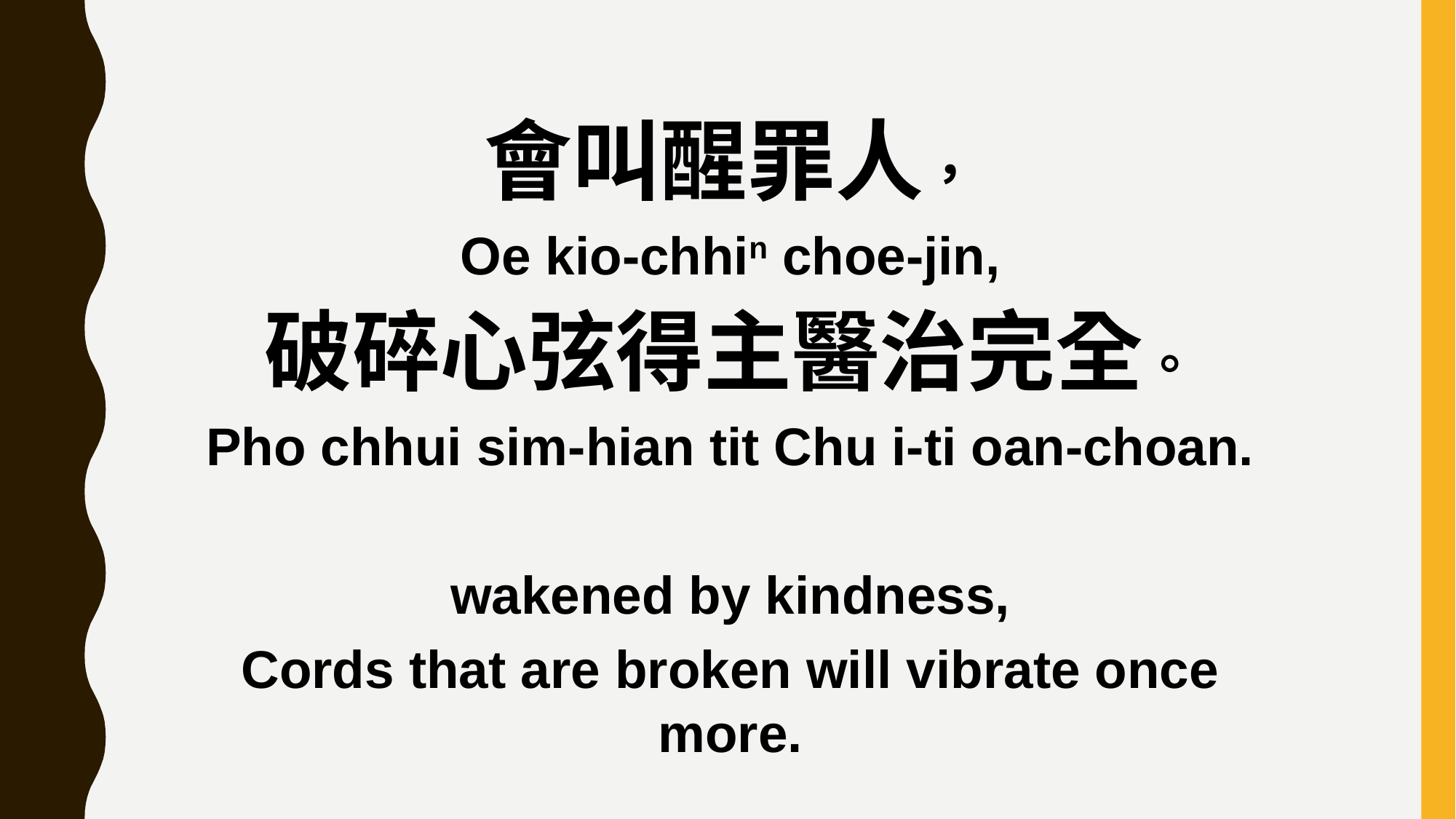

會叫醒罪人，
Oe kio-chhin choe-jin,
破碎心弦得主醫治完全。
Pho chhui sim-hian tit Chu i-ti oan-choan.

wakened by kindness,
Cords that are broken will vibrate once more.